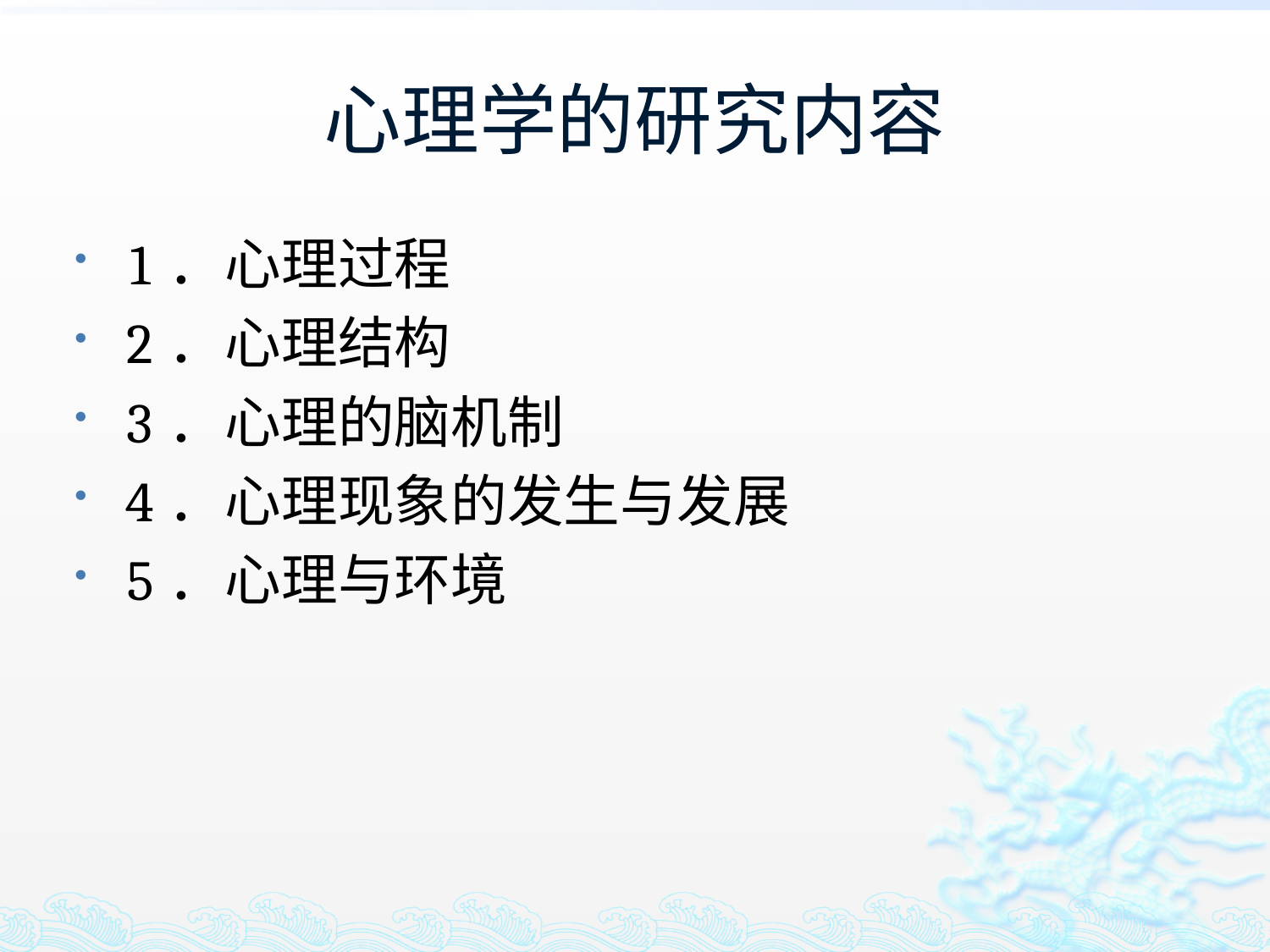

# 心理学的研究内容
1．心理过程
2．心理结构
3．心理的脑机制
4．心理现象的发生与发展
5．心理与环境